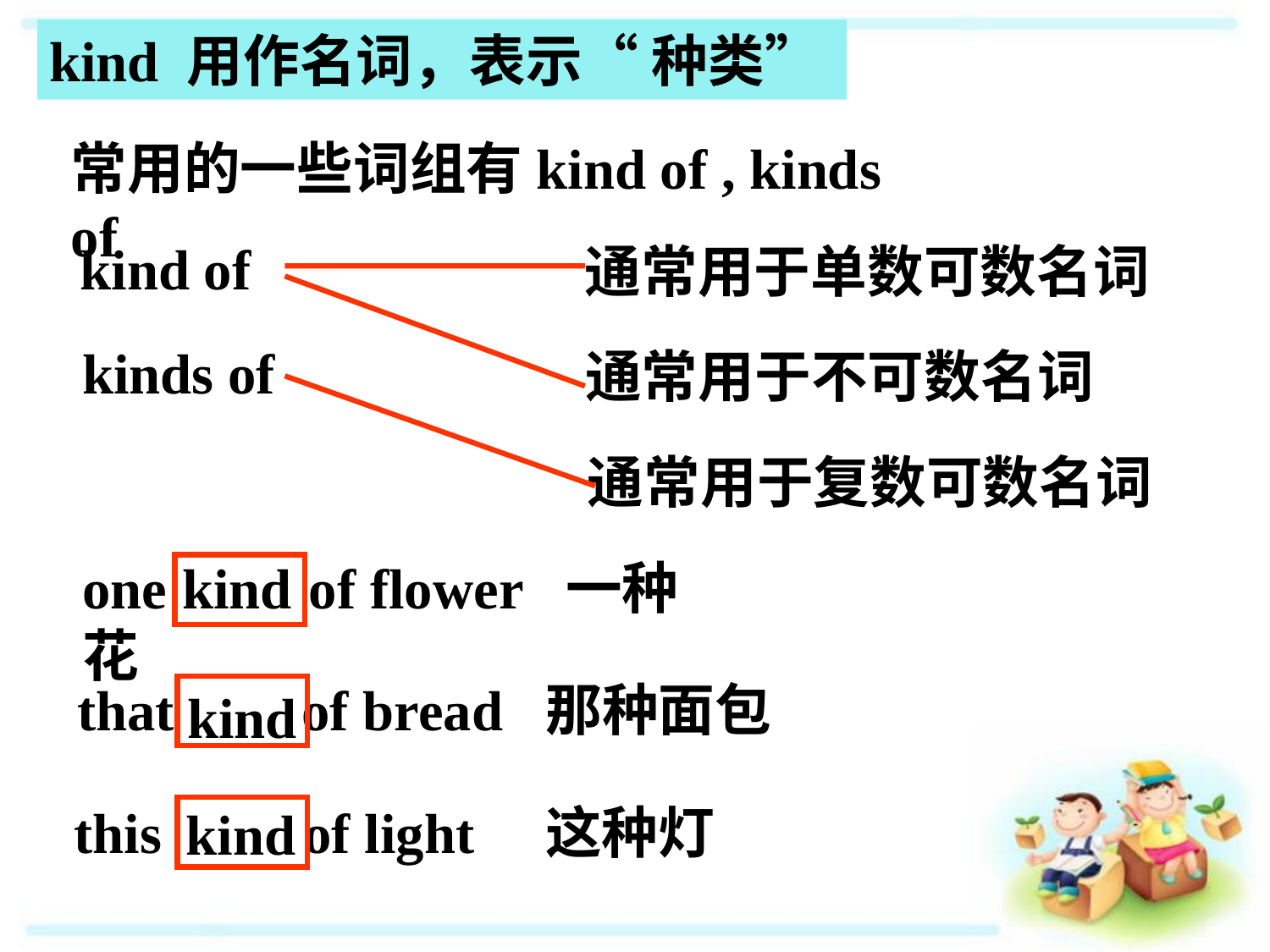

kind 用作名词，表示“ 种类”
常用的一些词组有kind of , kinds of
kind of
通常用于单数可数名词

kinds of
通常用于不可数名词

通常用于复数可数名词
one          of flower  一种花
kind

that         of bread  那种面包
kind

this          of light    这种灯
kind